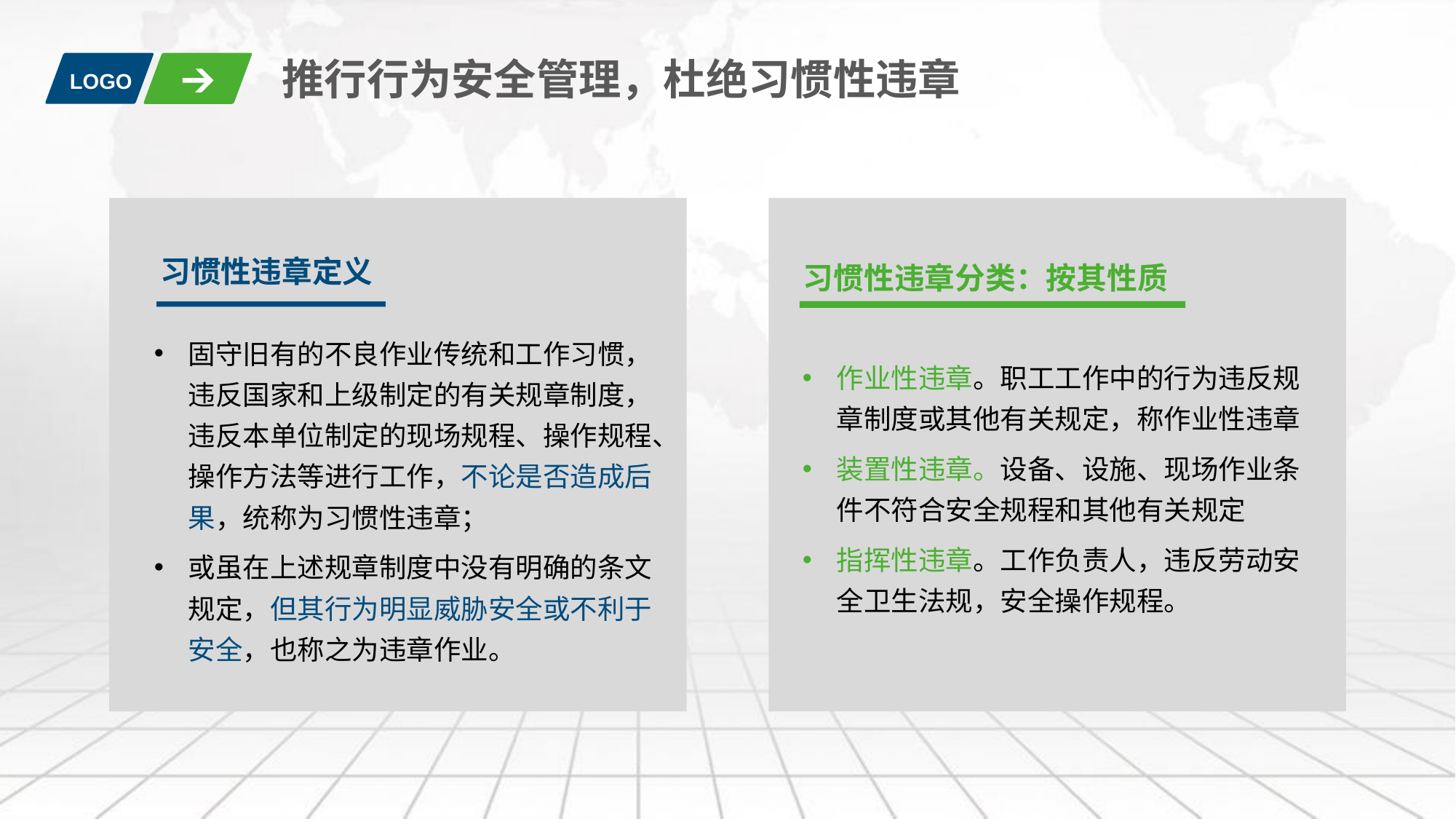

推行行为安全管理，杜绝习惯性违章

LOGO

习惯性违章定义
习惯性违章分类：按其性质

固守旧有的不良作业传统和工作习惯，违反国家和上级制定的有关规章制度，违反本单位制定的现场规程、操作规程、操作方法等进行工作，不论是否造成后果，统称为习惯性违章；
或虽在上述规章制度中没有明确的条文规定，但其行为明显威胁安全或不利于安全，也称之为违章作业。
作业性违章。职工工作中的行为违反规章制度或其他有关规定，称作业性违章
装置性违章。设备、设施、现场作业条件不符合安全规程和其他有关规定
指挥性违章。工作负责人，违反劳动安全卫生法规，安全操作规程。